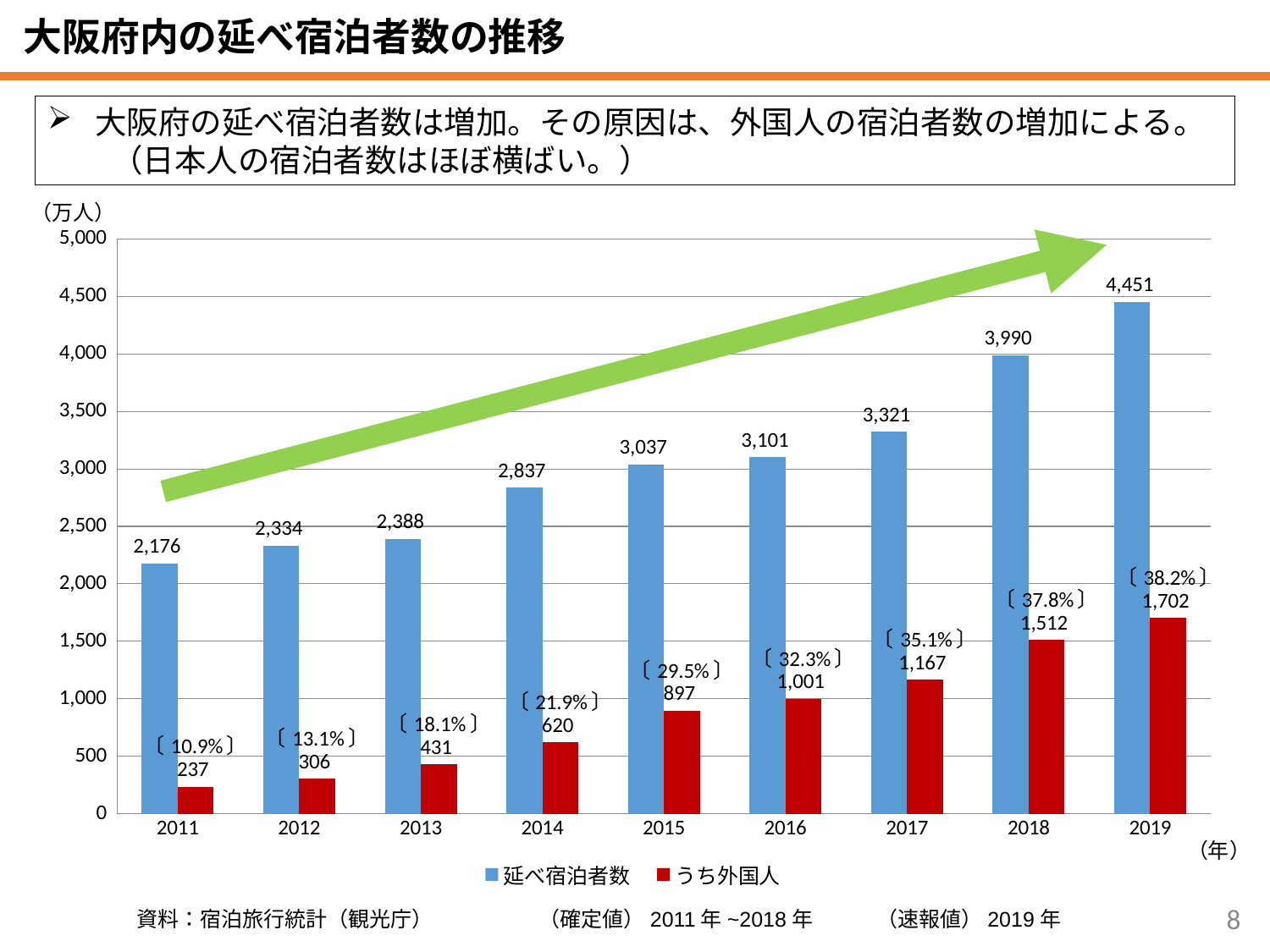

大阪府内の延べ宿泊者数の推移
大阪府の延べ宿泊者数は増加。その原因は、外国人の宿泊者数の増加による。
　　（日本人の宿泊者数はほぼ横ばい。）
（万人）

### Chart

| Category | 延べ宿泊者数 | うち外国人 |
|---|---|---|
| 2011 | 2176.463 | 236.539 |
| 2012 | 2334.362 | 306.085 |
| 2013 | 2388.143 | 431.45 |
| 2014 | 2836.925 | 620.016 |
| 2015 | 3036.608 | 896.567 |
| 2016 | 3101.047 | 1000.883 |
| 2017 | 3321.248 | 1167.204 |
| 2018 | 3989.797 | 1512.414 |
| 2019 | 4450.574 | 1702.335 |
（年）
8
資料：宿泊旅行統計（観光庁）　　　　　（確定値）2011年~2018年　　　（速報値）2019年